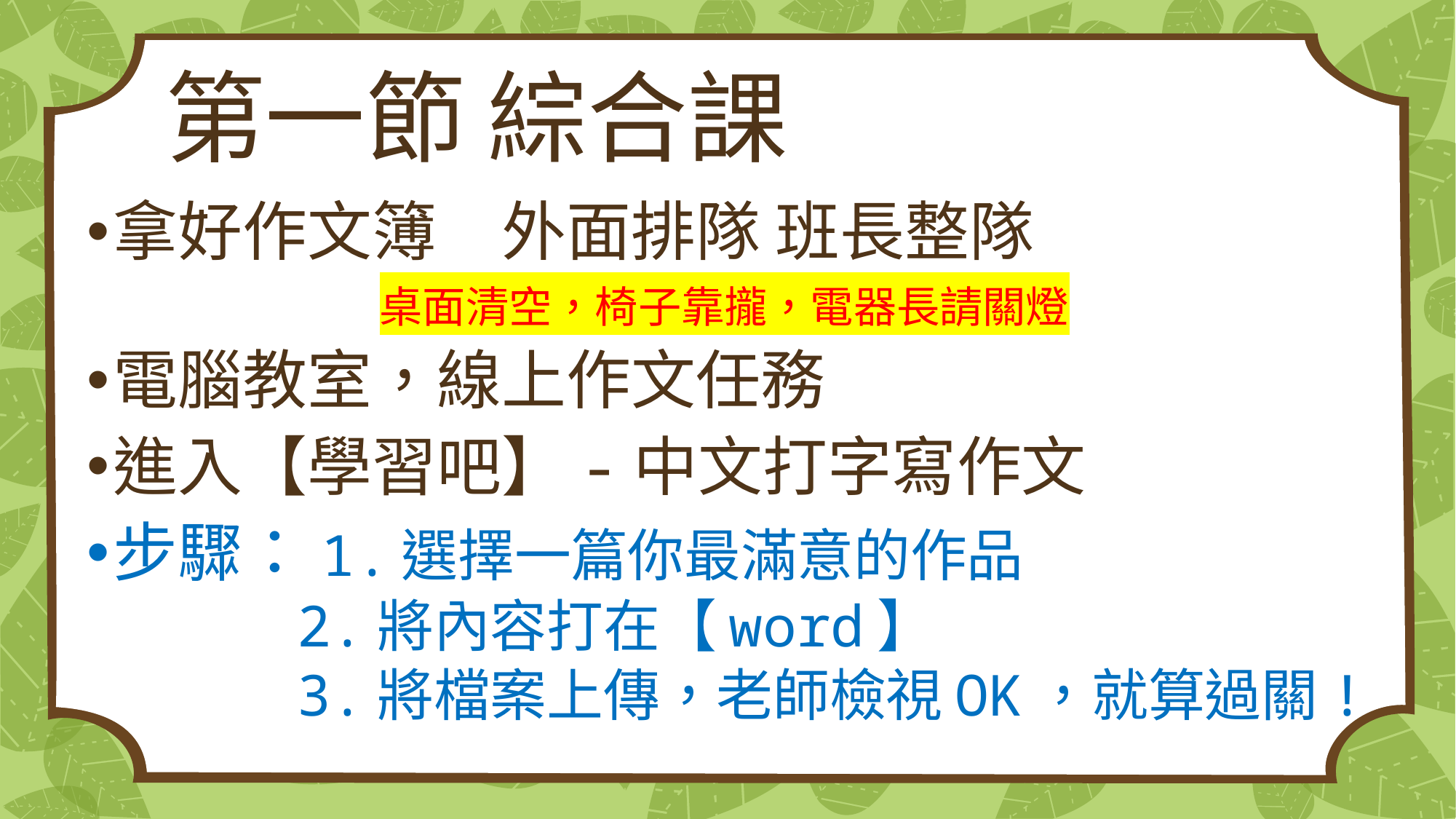

# 第一節 綜合課
拿好作文簿	外面排隊 班長整隊
桌面清空，椅子靠攏，電器長請關燈
電腦教室，線上作文任務
進入【學習吧】-中文打字寫作文
步驟：1.選擇一篇你最滿意的作品
2.將內容打在【word】
3.將檔案上傳，老師檢視OK，就算過關!